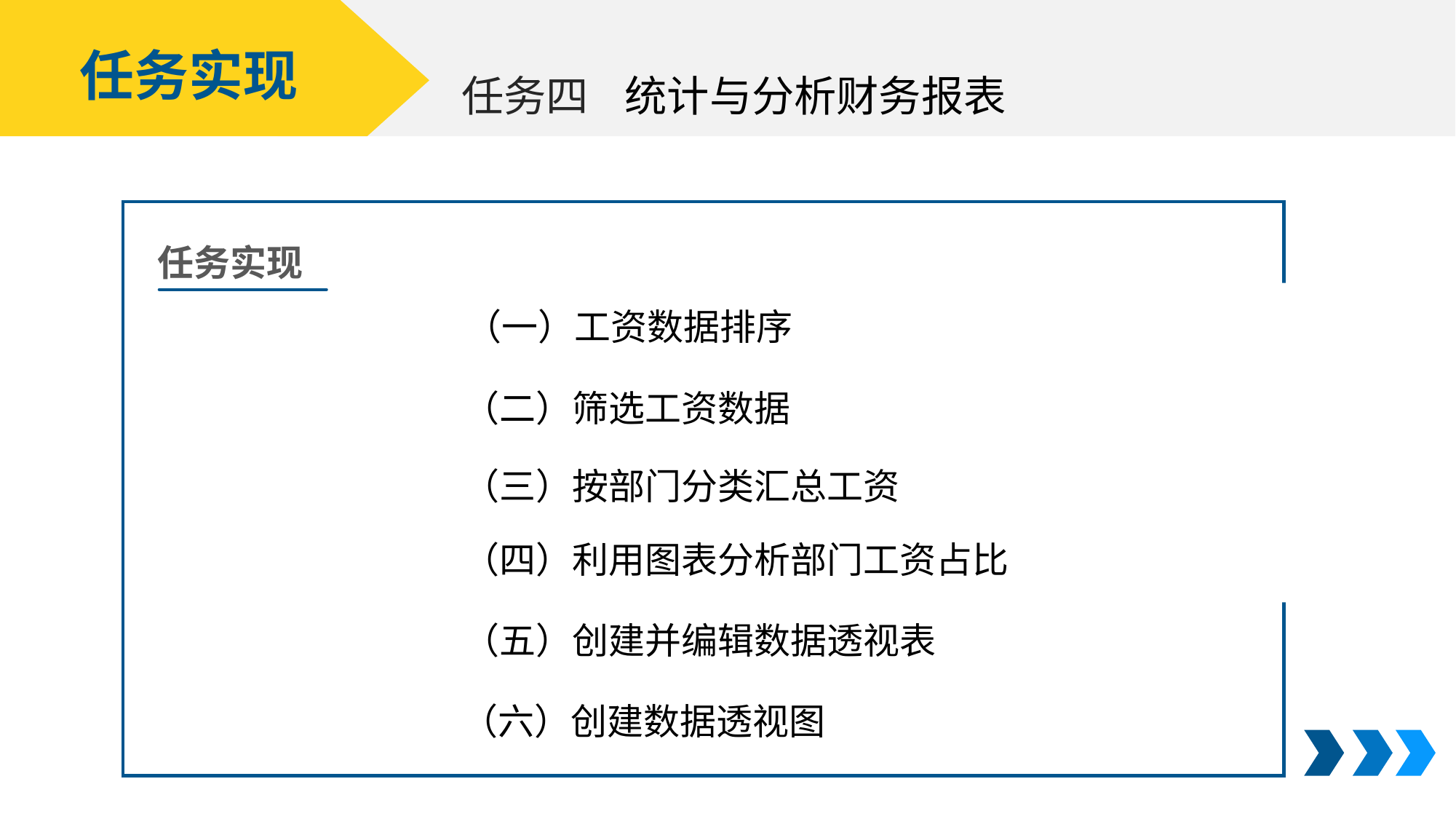

任务实现
统计与分析财务报表
任务四

任务实现

（一）工资数据排序
（二）筛选工资数据
（三）按部门分类汇总工资
（四）利用图表分析部门工资占比
（五）创建并编辑数据透视表
（六）创建数据透视图